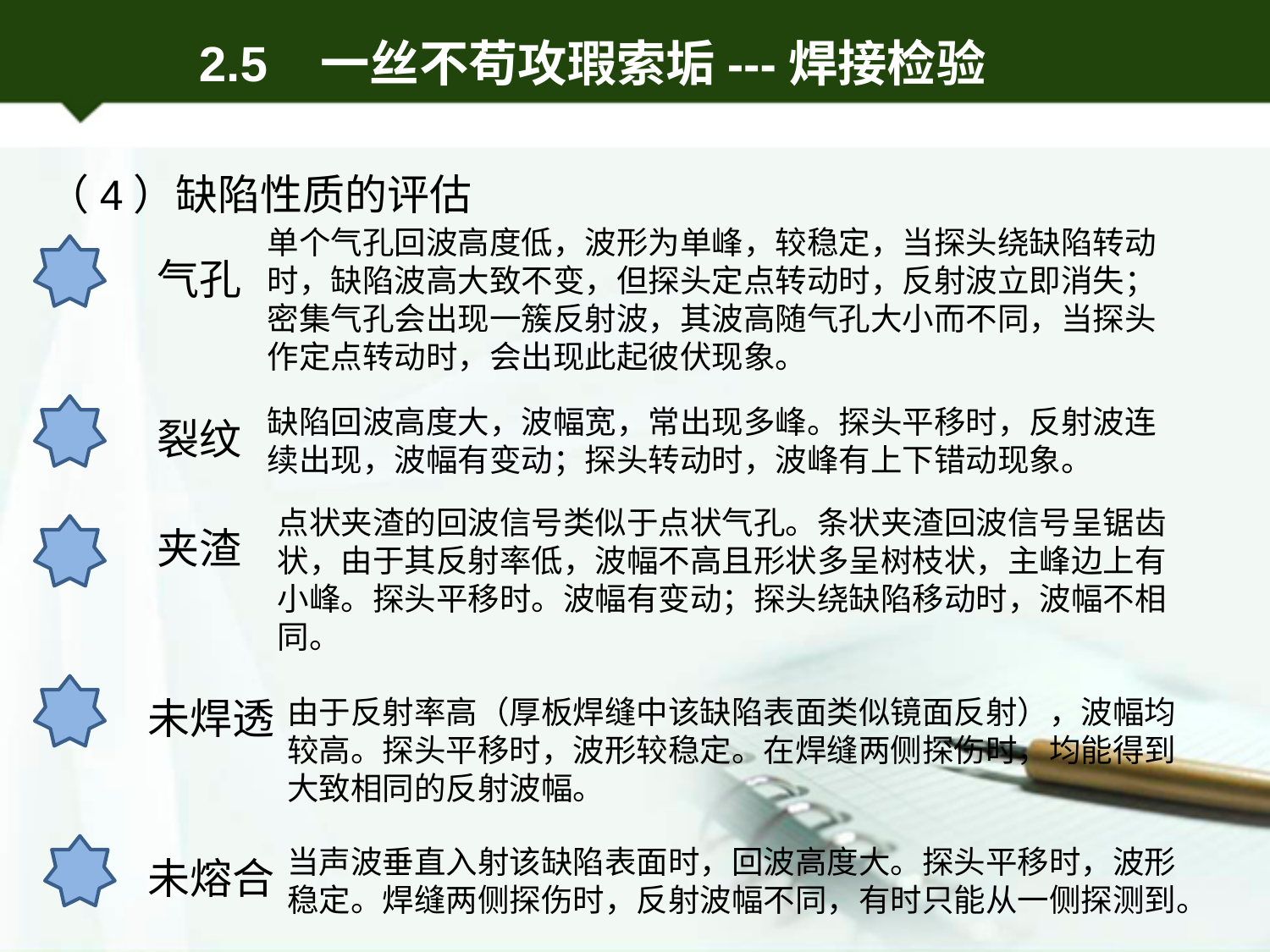

2.5   一丝不苟攻瑕索垢---焊接检验
（4）缺陷性质的评估

单个气孔回波高度低，波形为单峰，较稳定，当探头绕缺陷转动时，缺陷波高大致不变，但探头定点转动时，反射波立即消失；密集气孔会出现一簇反射波，其波高随气孔大小而不同，当探头作定点转动时，会出现此起彼伏现象。

气孔

缺陷回波高度大，波幅宽，常出现多峰。探头平移时，反射波连续出现，波幅有变动；探头转动时，波峰有上下错动现象。
裂纹
点状夹渣的回波信号类似于点状气孔。条状夹渣回波信号呈锯齿状，由于其反射率低，波幅不高且形状多呈树枝状，主峰边上有小峰。探头平移时。波幅有变动；探头绕缺陷移动时，波幅不相同。

夹渣

未焊透
由于反射率高（厚板焊缝中该缺陷表面类似镜面反射），波幅均较高。探头平移时，波形较稳定。在焊缝两侧探伤时，均能得到大致相同的反射波幅。

当声波垂直入射该缺陷表面时，回波高度大。探头平移时，波形稳定。焊缝两侧探伤时，反射波幅不同，有时只能从一侧探测到。
未熔合